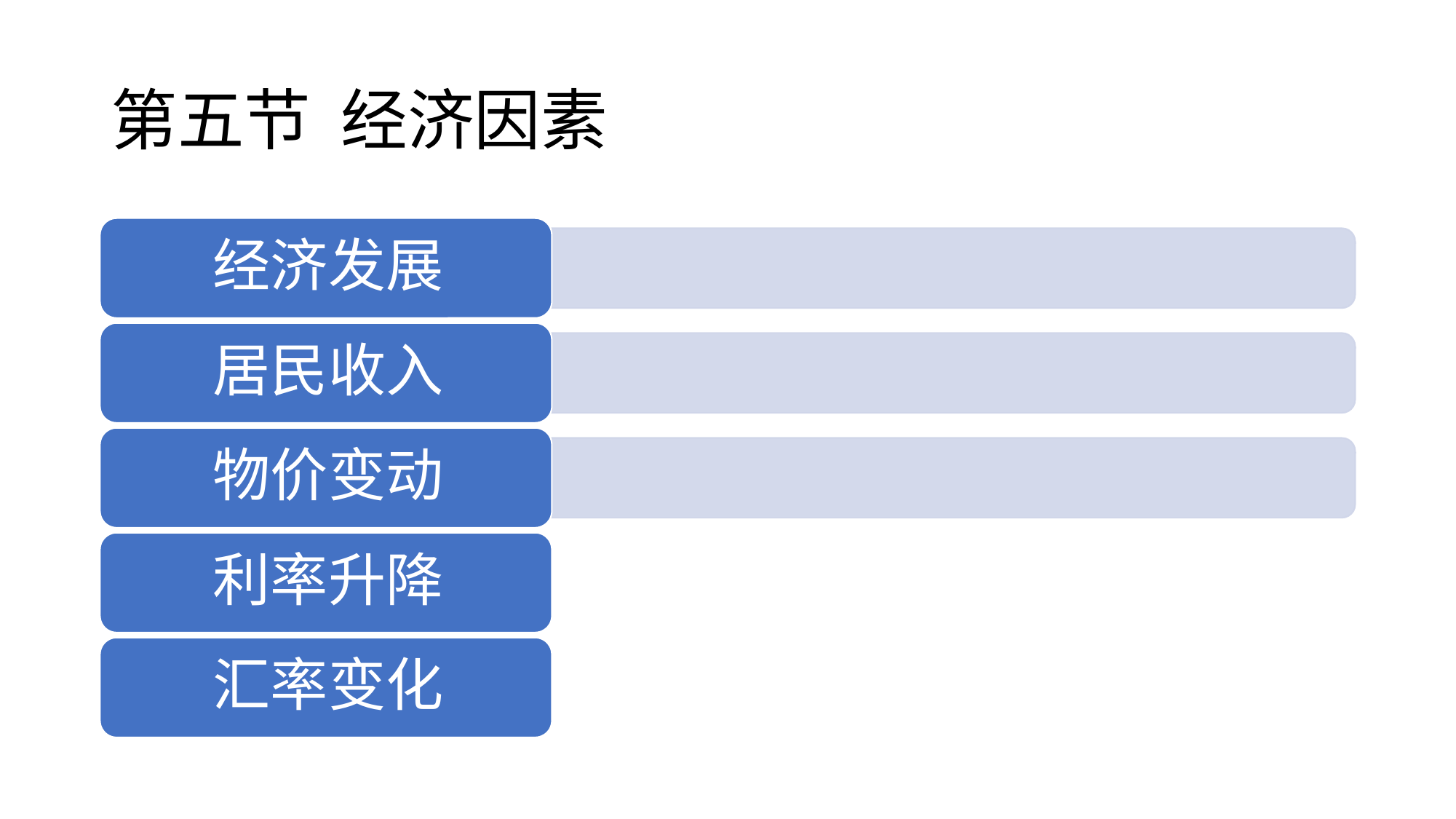

# 第五节  经济因素

经济发展

居民收入

物价变动
利率升降
汇率变化